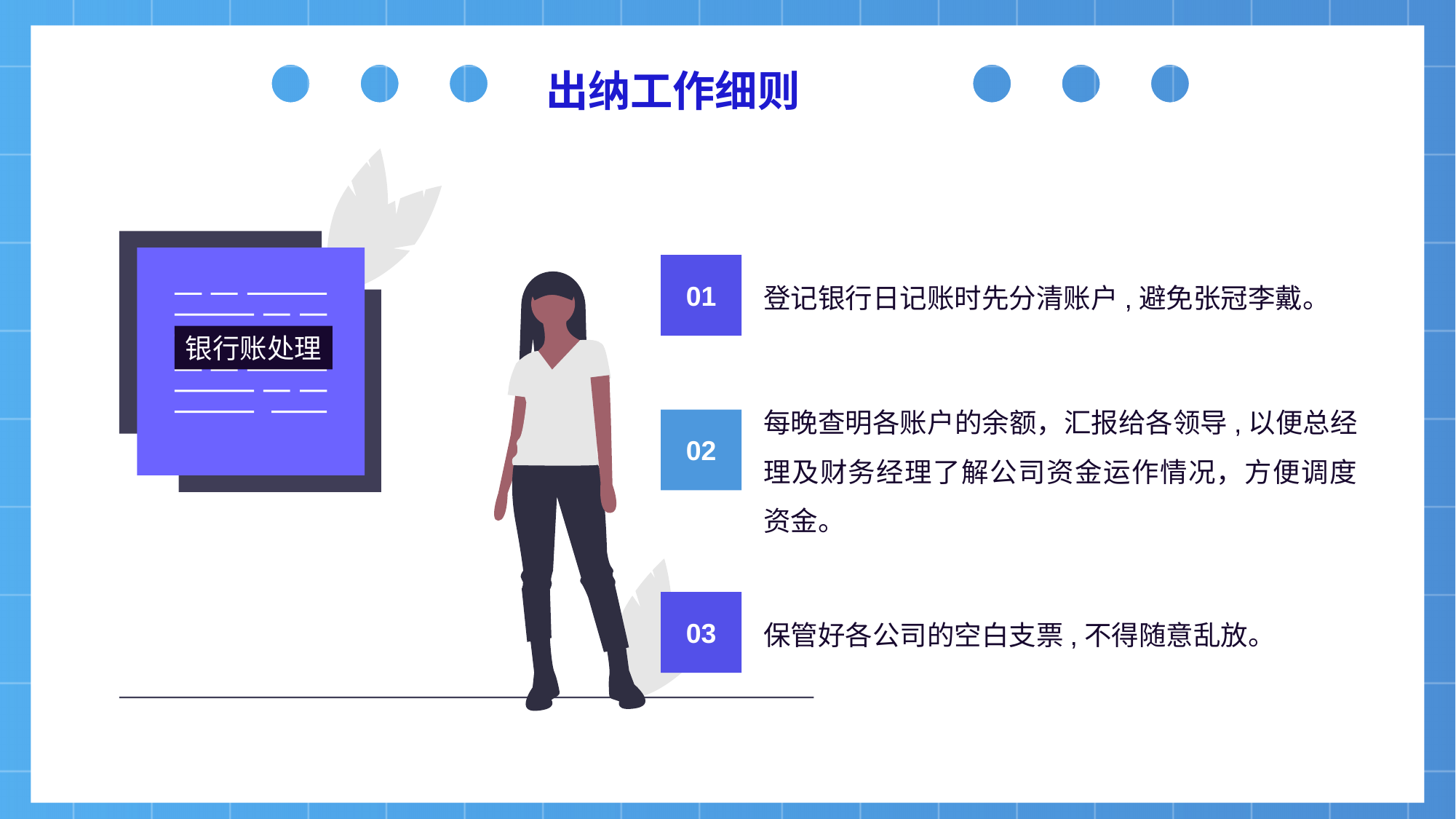

出纳工作细则

01
登记银行日记账时先分清账户,避免张冠李戴。
银行账处理
每晚查明各账户的余额，汇报给各领导,以便总经理及财务经理了解公司资金运作情况，方便调度资金。
02
03
保管好各公司的空白支票,不得随意乱放。